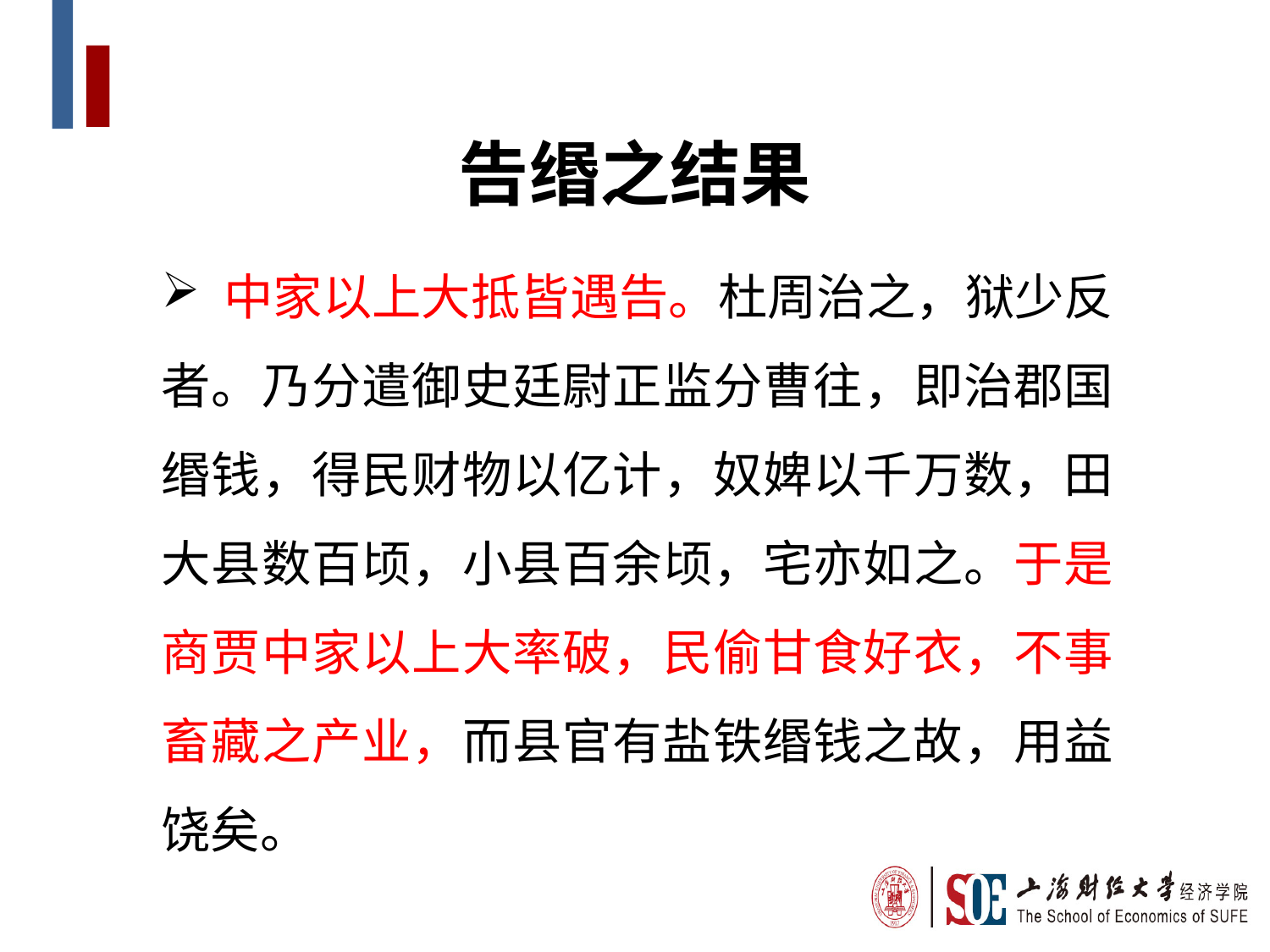

告缗之结果
 中家以上大抵皆遇告。杜周治之，狱少反者。乃分遣御史廷尉正监分曹往，即治郡国缗钱，得民财物以亿计，奴婢以千万数，田大县数百顷，小县百余顷，宅亦如之。于是商贾中家以上大率破，民偷甘食好衣，不事畜藏之产业，而县官有盐铁缗钱之故，用益饶矣。